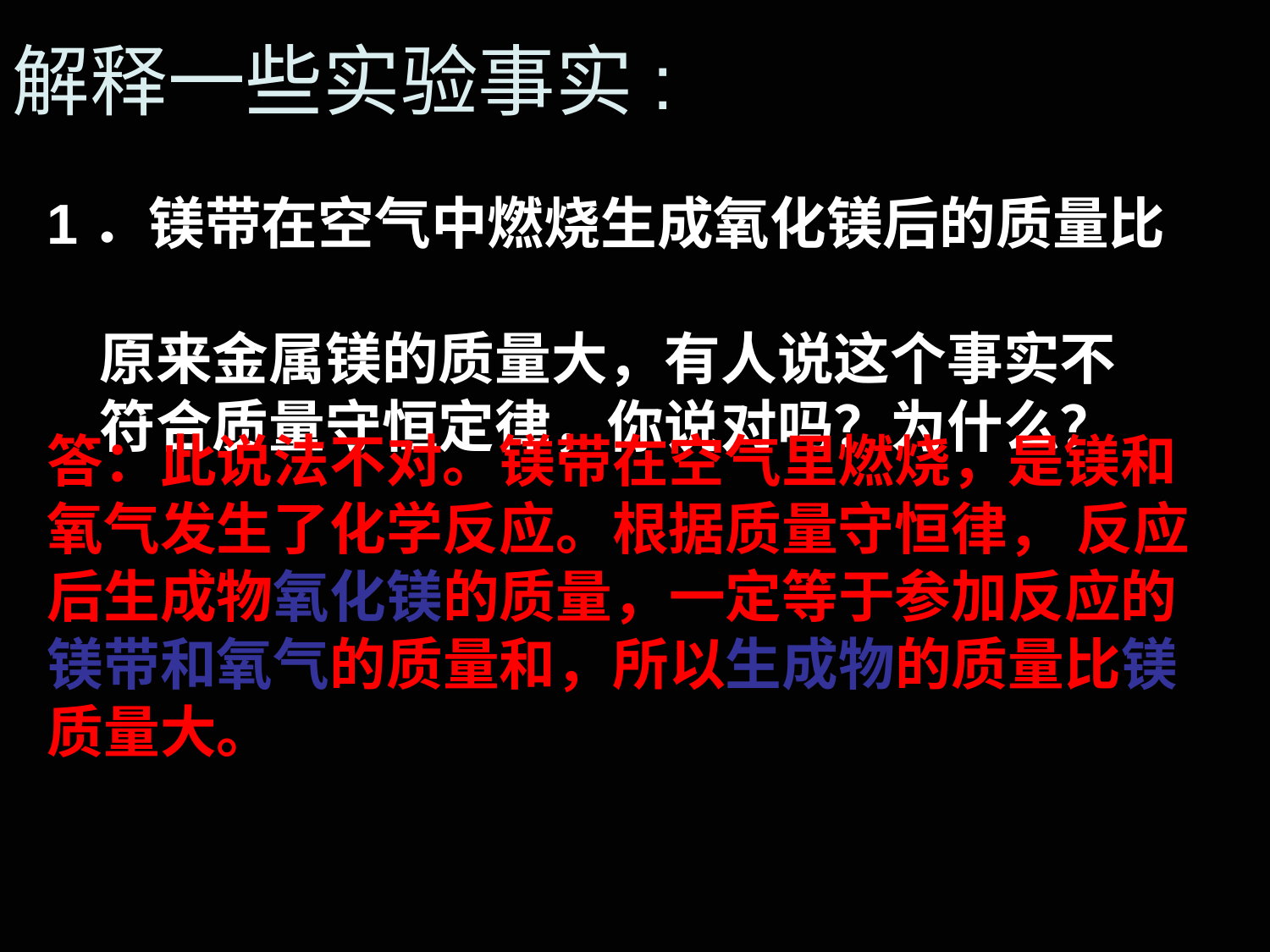

解释一些实验事实:
1．镁带在空气中燃烧生成氧化镁后的质量比
   原来金属镁的质量大，有人说这个事实不
   符合质量守恒定律，你说对吗？为什么？
答：此说法不对。镁带在空气里燃烧，是镁和
氧气发生了化学反应。根据质量守恒律， 反应后生成物氧化镁的质量，一定等于参加反应的镁带和氧气的质量和，所以生成物的质量比镁质量大。